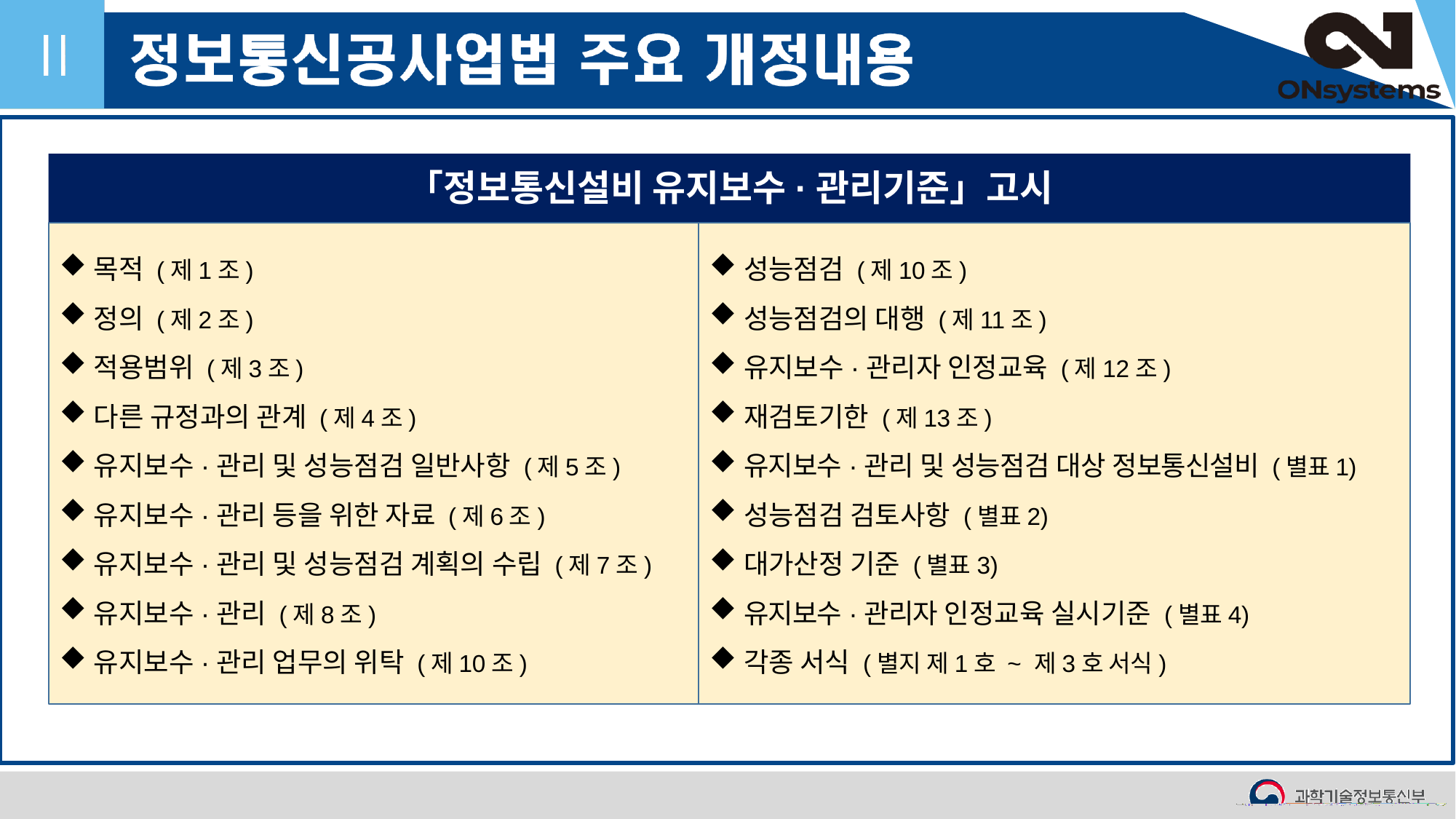

# 「정보통신설비 유지보수·관리기준」고시

목적 (제1조)
정의 (제2조)
적용범위 (제3조)
다른 규정과의 관계 (제4조)
유지보수·관리 및 성능점검 일반사항 (제5조)
유지보수·관리 등을 위한 자료 (제6조)
유지보수·관리 및 성능점검 계획의 수립 (제7조)
유지보수·관리 (제8조)
유지보수·관리 업무의 위탁 (제10조)
성능점검 (제10조)
성능점검의 대행 (제11조)
유지보수·관리자 인정교육 (제12조)
재검토기한 (제13조)
유지보수·관리 및 성능점검 대상 정보통신설비 (별표1)
성능점검 검토사항 (별표2)
대가산정 기준 (별표3)
유지보수·관리자 인정교육 실시기준 (별표4)
각종 서식 (별지 제1호 ~ 제3호 서식)